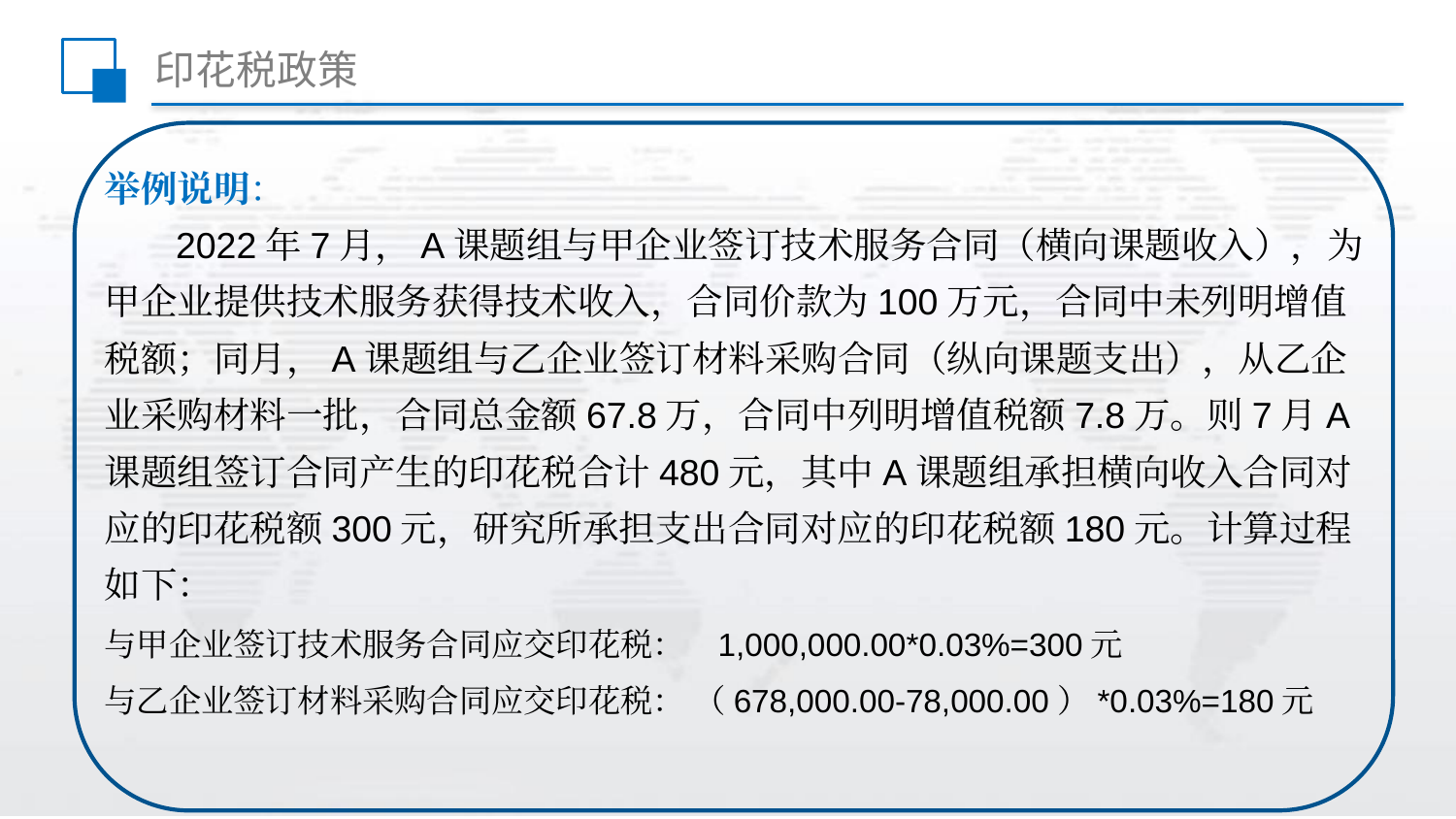

# 印花税政策

举例说明：
       2022年7月，A课题组与甲企业签订技术服务合同（横向课题收入），为甲企业提供技术服务获得技术收入，合同价款为100万元，合同中未列明增值税额；同月，A课题组与乙企业签订材料采购合同（纵向课题支出），从乙企业采购材料一批，合同总金额67.8万，合同中列明增值税额7.8万。则7月A课题组签订合同产生的印花税合计480元，其中A课题组承担横向收入合同对应的印花税额300元，研究所承担支出合同对应的印花税额180元。计算过程如下：
与甲企业签订技术服务合同应交印花税：   1,000,000.00*0.03%=300元
与乙企业签订材料采购合同应交印花税： （678,000.00-78,000.00）*0.03%=180元